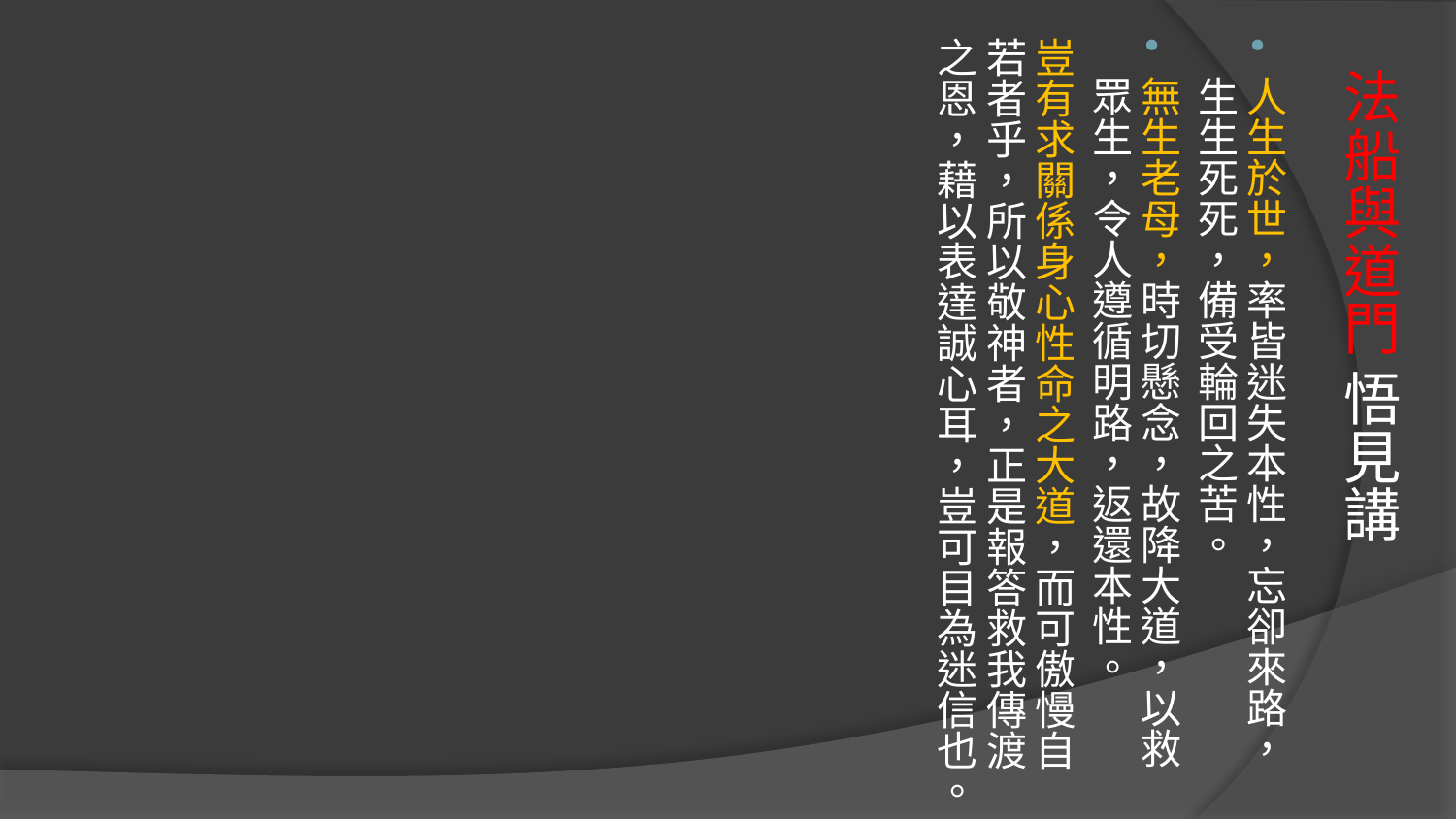

人生於世，率皆迷失本性，忘卻來路，生生死死，備受輪回之苦。
無生老母，時切懸念，故降大道，以救眾生，令人遵循明路，返還本性。
豈有求關係身心性命之大道，而可傲慢自若者乎，所以敬神者，正是報答救我傳渡之恩，藉以表達誠心耳，豈可目為迷信也。

# 法船與道門 悟見講